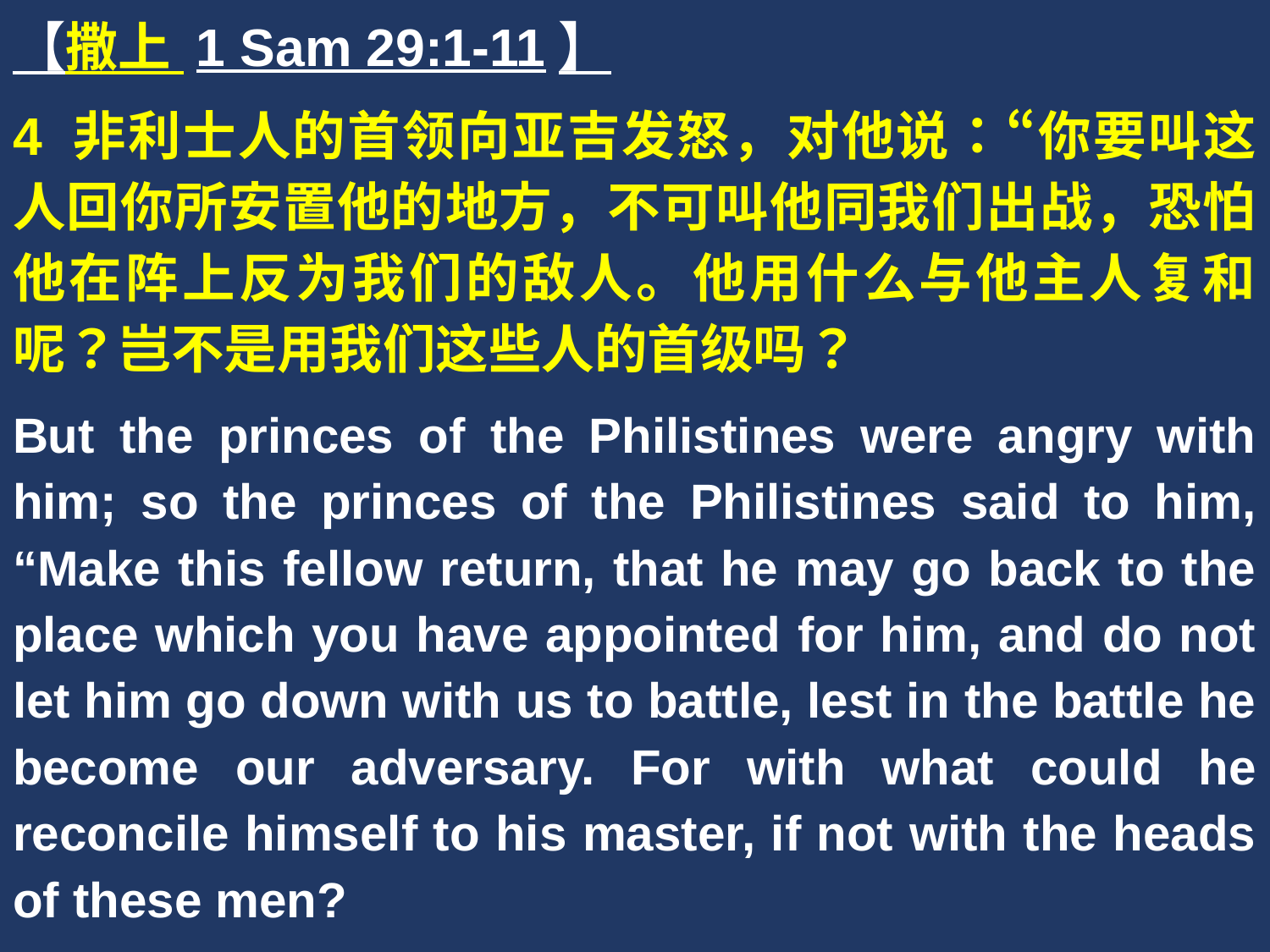

【撒上 1 Sam 29:1-11】
4 非利士人的首领向亚吉发怒，对他说：“你要叫这人回你所安置他的地方，不可叫他同我们出战，恐怕他在阵上反为我们的敌人。他用什么与他主人复和呢？岂不是用我们这些人的首级吗？
But the princes of the Philistines were angry with him; so the princes of the Philistines said to him, “Make this fellow return, that he may go back to the place which you have appointed for him, and do not let him go down with us to battle, lest in the battle he become our adversary. For with what could he reconcile himself to his master, if not with the heads of these men?